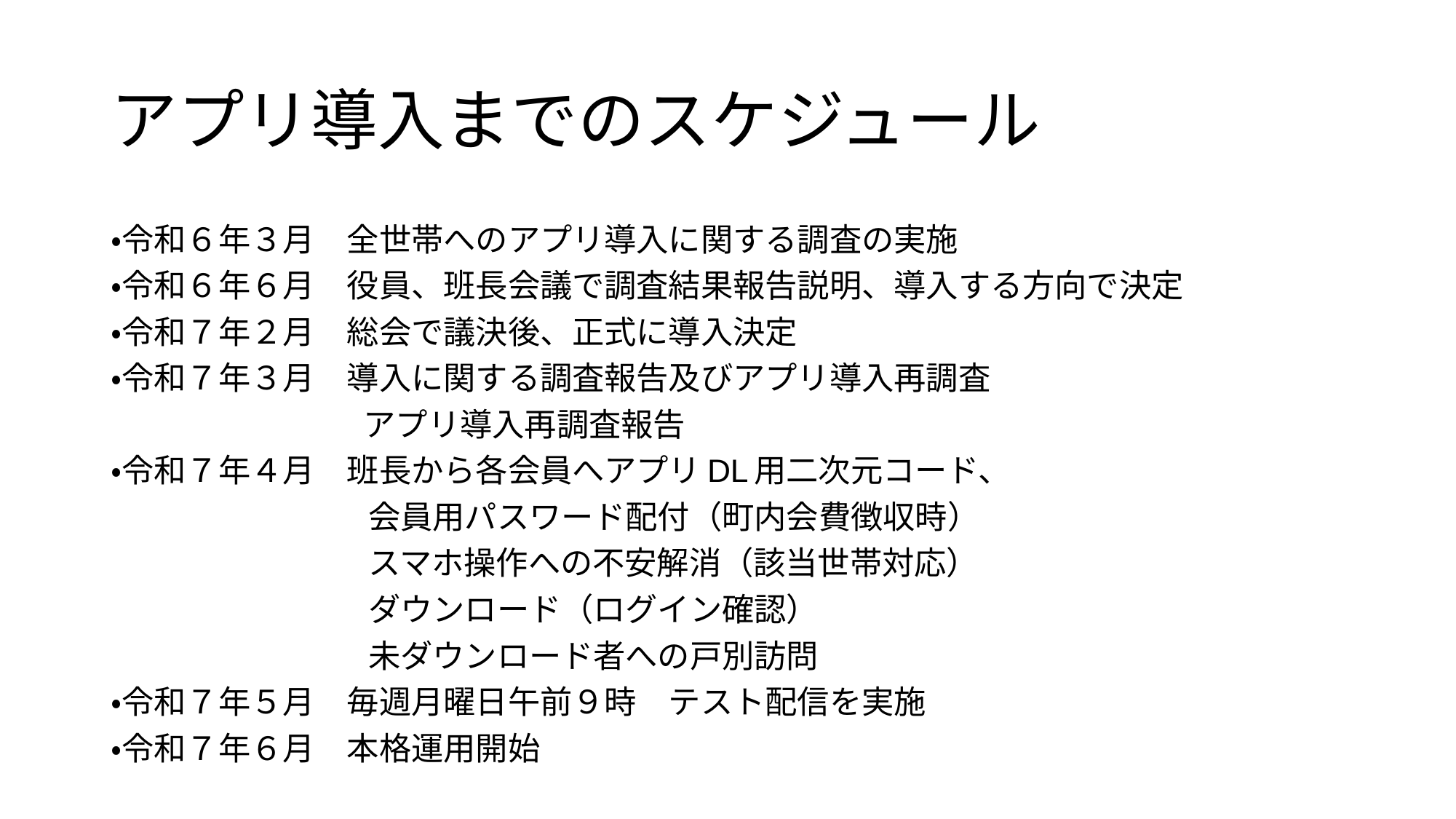

# アプリ導入までのスケジュール
・令和６年３月　全世帯へのアプリ導入に関する調査の実施
・令和６年６月　役員、班長会議で調査結果報告説明、導入する方向で決定
・令和７年２月　総会で議決後、正式に導入決定
・令和７年３月　導入に関する調査報告及びアプリ導入再調査
 　　　　　　  　アプリ導入再調査報告
・令和７年４月　班長から各会員へアプリDL用二次元コード、
　　　　　　　　会員用パスワード配付（町内会費徴収時）
　　　　　　　　スマホ操作への不安解消（該当世帯対応）
　　　　　　　　ダウンロード（ログイン確認）
　　　　　　　　未ダウンロード者への戸別訪問
・令和７年５月　毎週月曜日午前９時　テスト配信を実施
・令和７年６月　本格運用開始